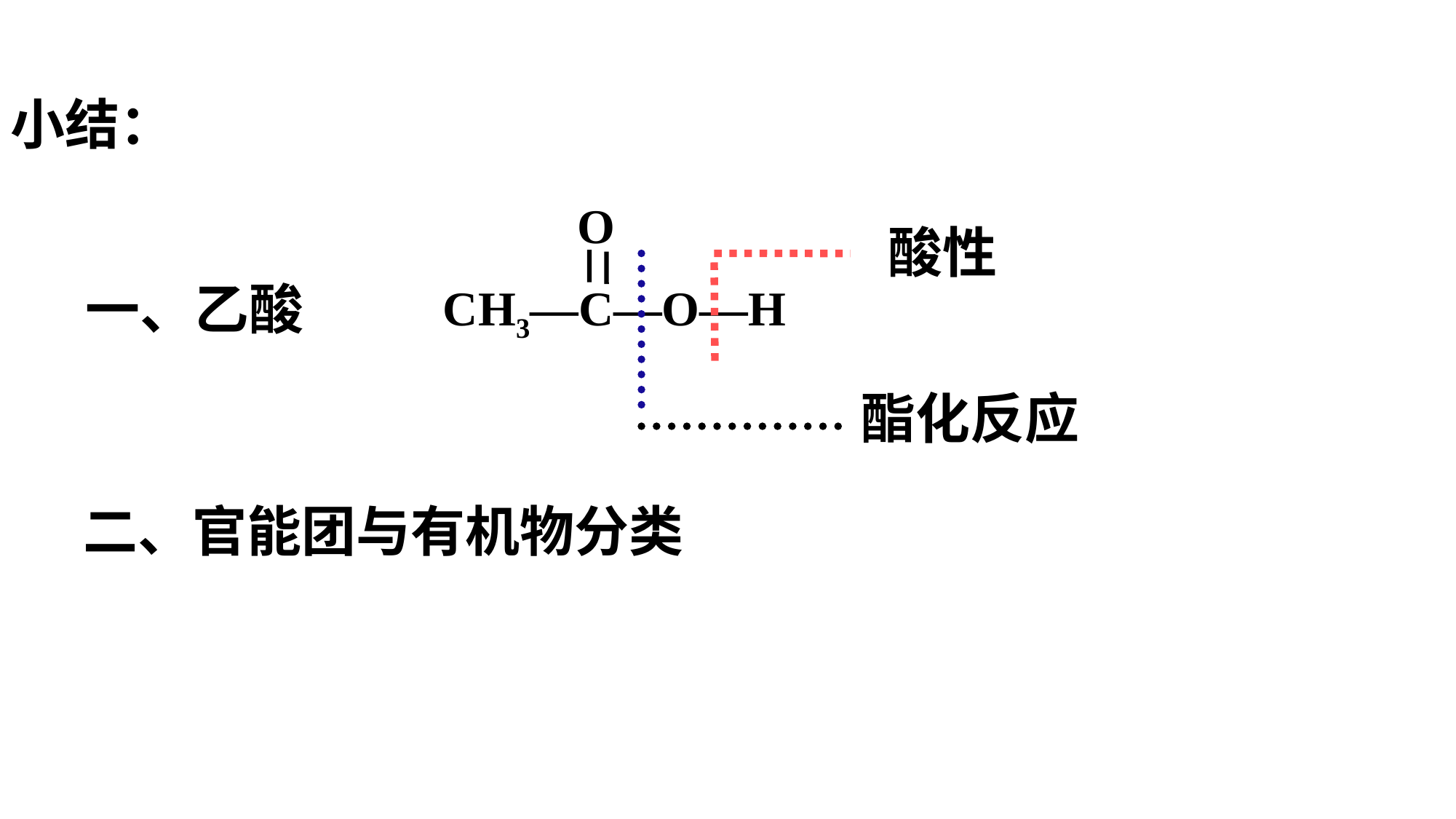

小结：
           O
CH3—C—O—H

 酸性

一、乙酸
酯化反应

二、官能团与有机物分类